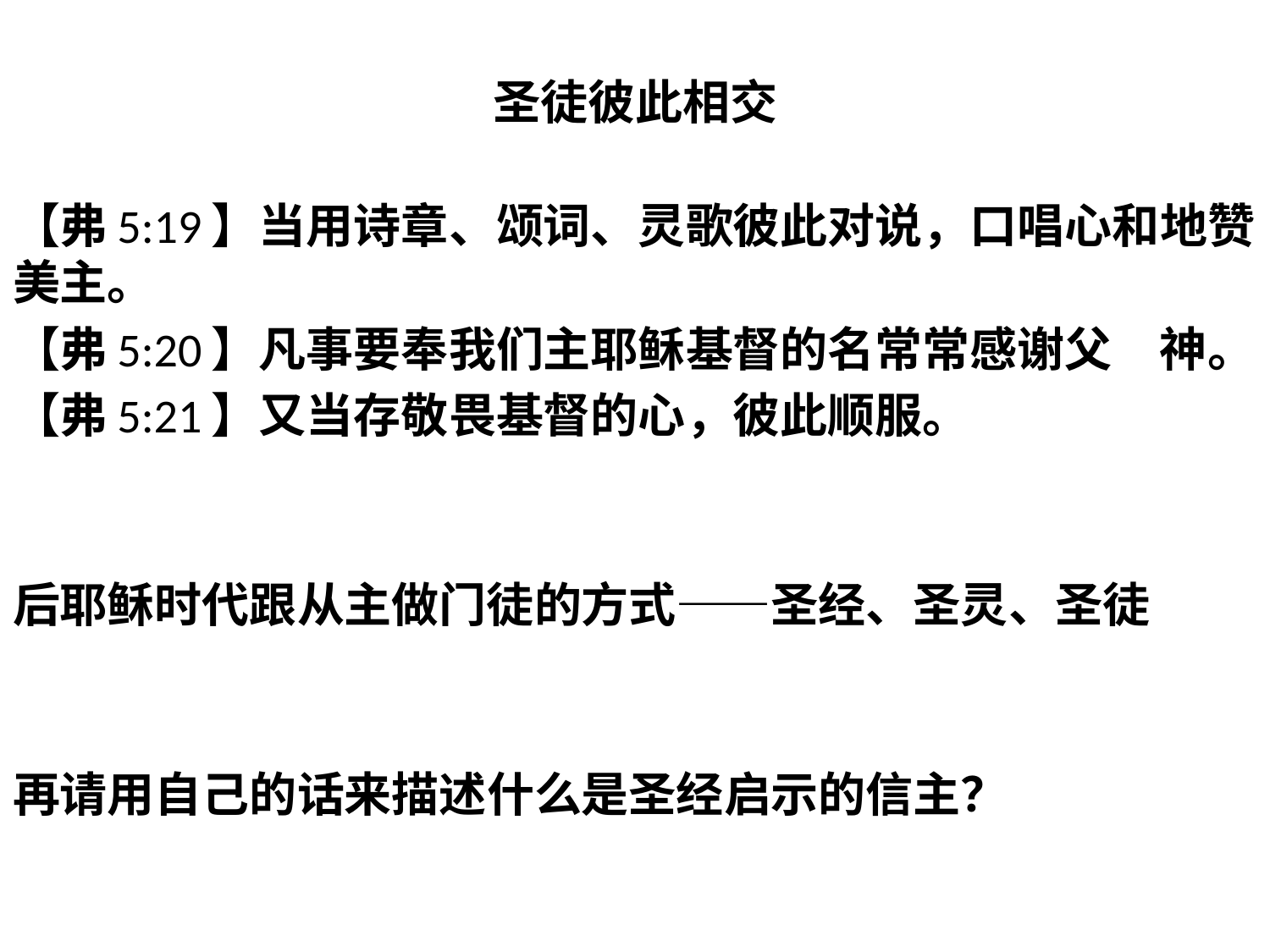

圣徒彼此相交
【弗5:19】当用诗章、颂词、灵歌彼此对说，口唱心和地赞美主。
【弗5:20】凡事要奉我们主耶稣基督的名常常感谢父　神。
【弗5:21】又当存敬畏基督的心，彼此顺服。

后耶稣时代跟从主做门徒的方式——圣经、圣灵、圣徒

再请用自己的话来描述什么是圣经启示的信主？

#